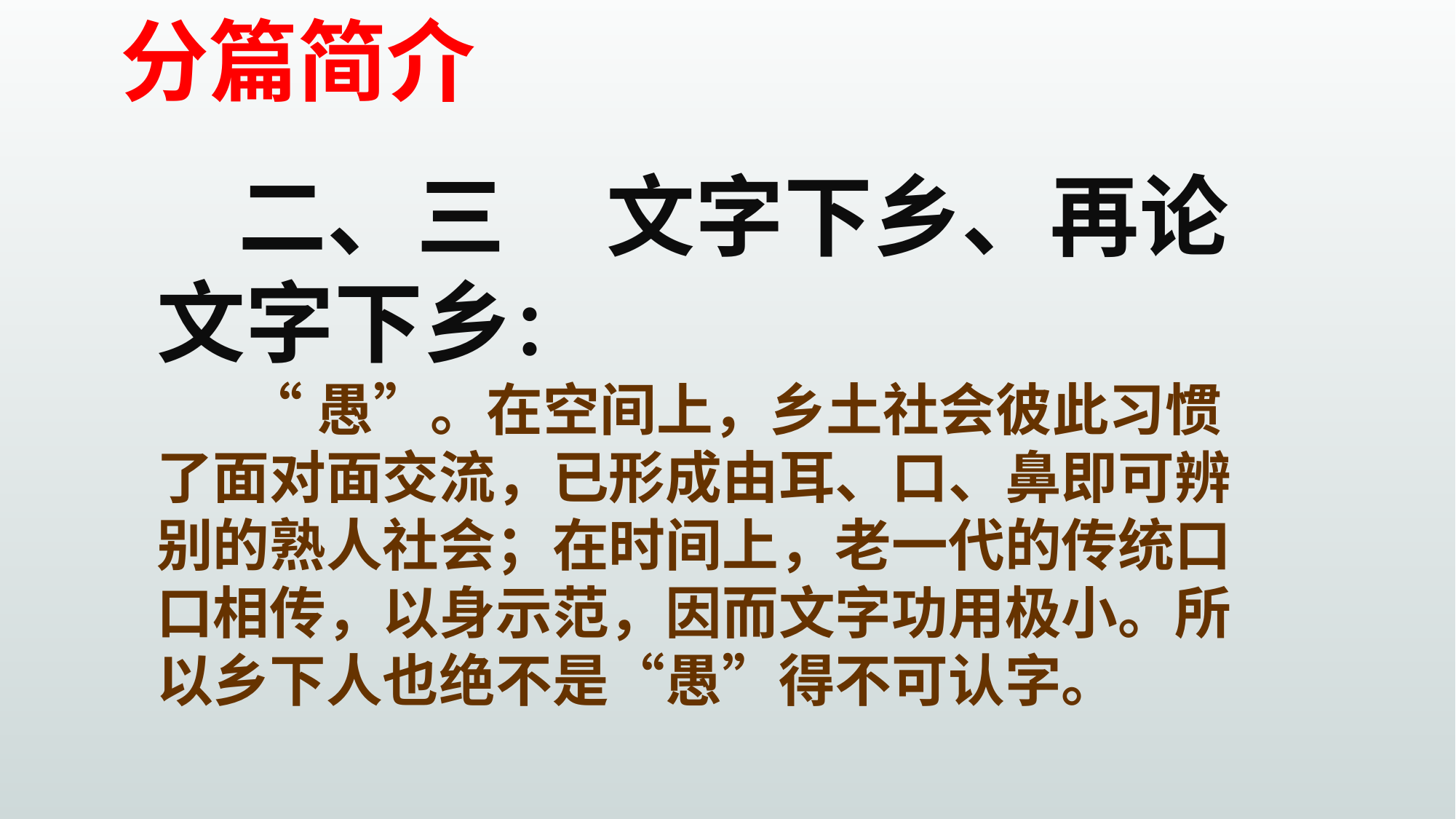

分篇简介
   二、三     文字下乡、再论文字下乡：
       “愚”。在空间上，乡土社会彼此习惯了面对面交流，已形成由耳、口、鼻即可辨别的熟人社会；在时间上，老一代的传统口口相传，以身示范，因而文字功用极小。所以乡下人也绝不是“愚”得不可认字。